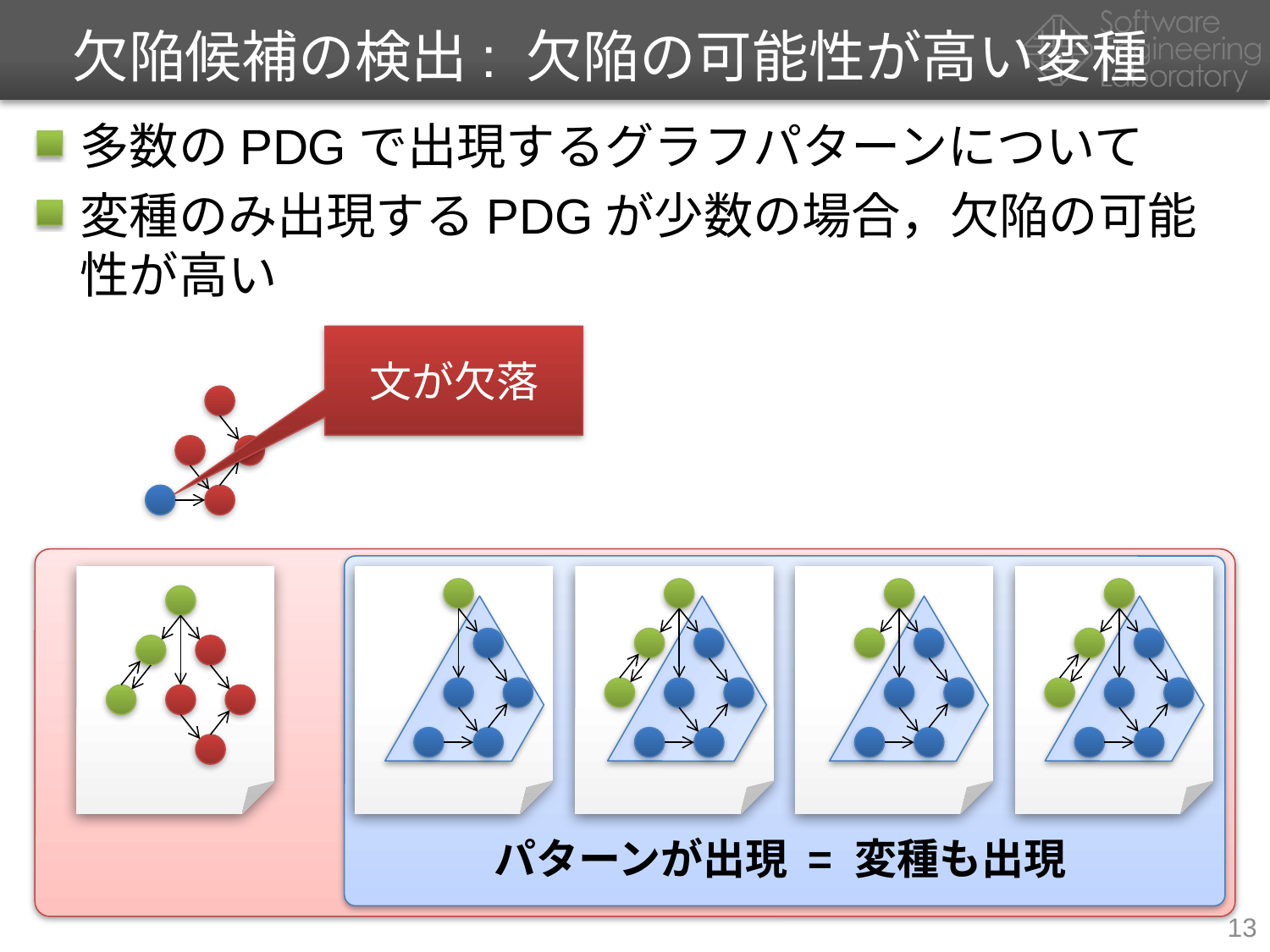

# 欠陥候補の検出: 欠陥の可能性が高い変種
多数のPDGで出現するグラフパターンについて
変種のみ出現するPDGが少数の場合，欠陥の可能性が高い
文が欠落

パターンが出現 = 変種も出現

13